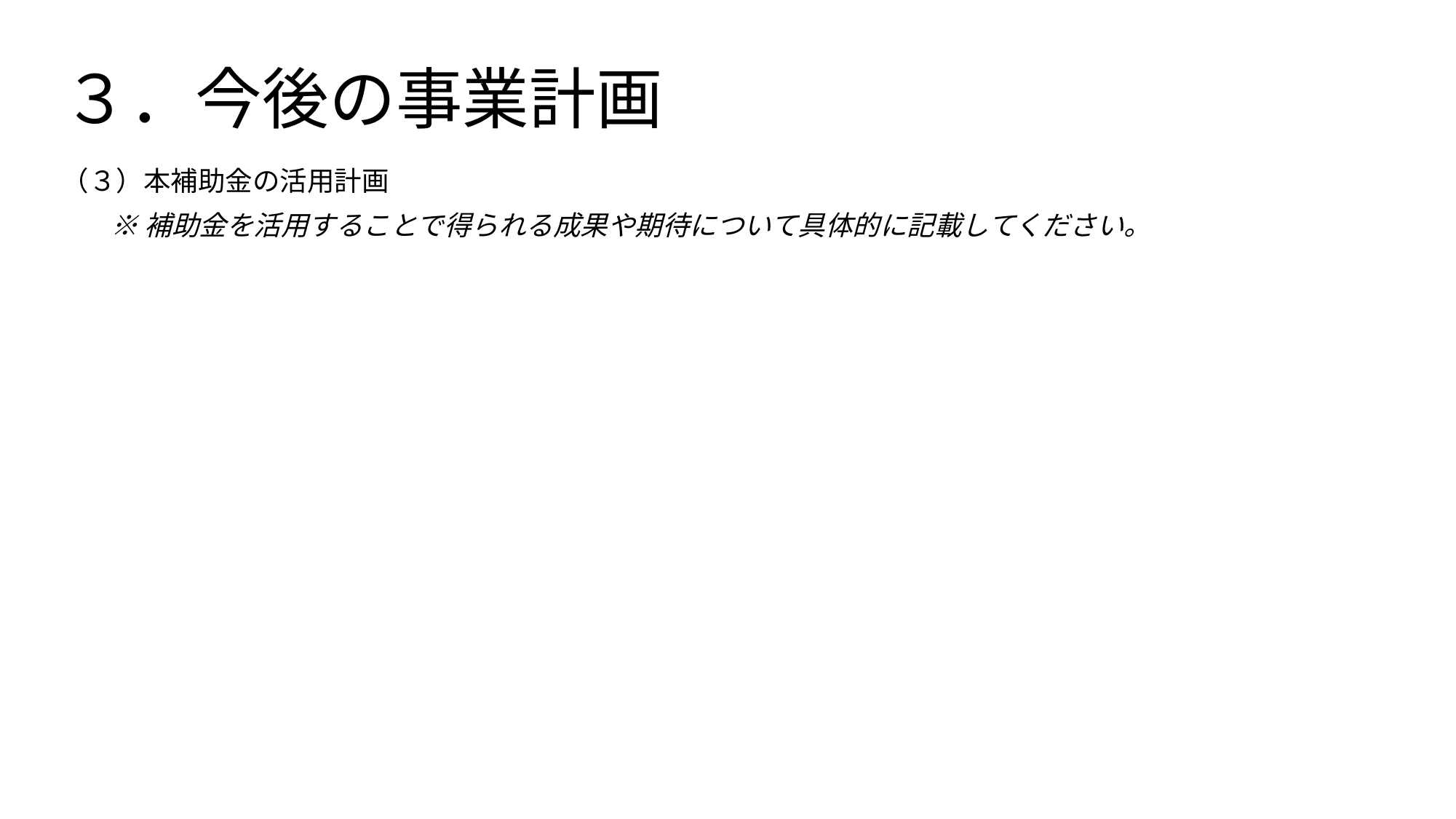

# ３．今後の事業計画
（３）本補助金の活用計画
※補助金を活用することで得られる成果や期待について具体的に記載してください。